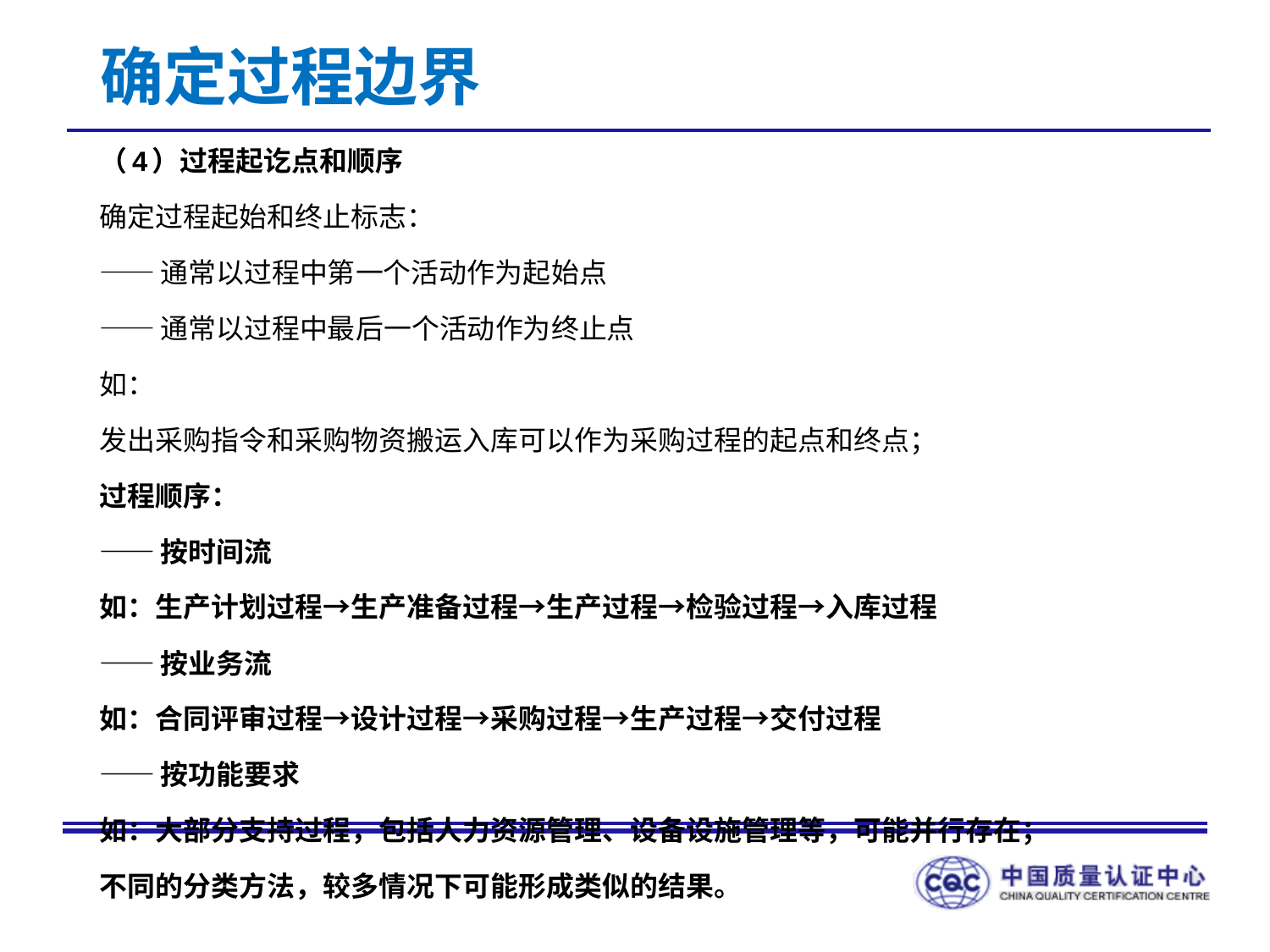

# 确定过程边界
（4）过程起讫点和顺序
确定过程起始和终止标志：
——通常以过程中第一个活动作为起始点
——通常以过程中最后一个活动作为终止点
如：
发出采购指令和采购物资搬运入库可以作为采购过程的起点和终点；
过程顺序：
——按时间流
如：生产计划过程→生产准备过程→生产过程→检验过程→入库过程
——按业务流
如：合同评审过程→设计过程→采购过程→生产过程→交付过程
——按功能要求
如：大部分支持过程，包括人力资源管理、设备设施管理等，可能并行存在；
不同的分类方法，较多情况下可能形成类似的结果。